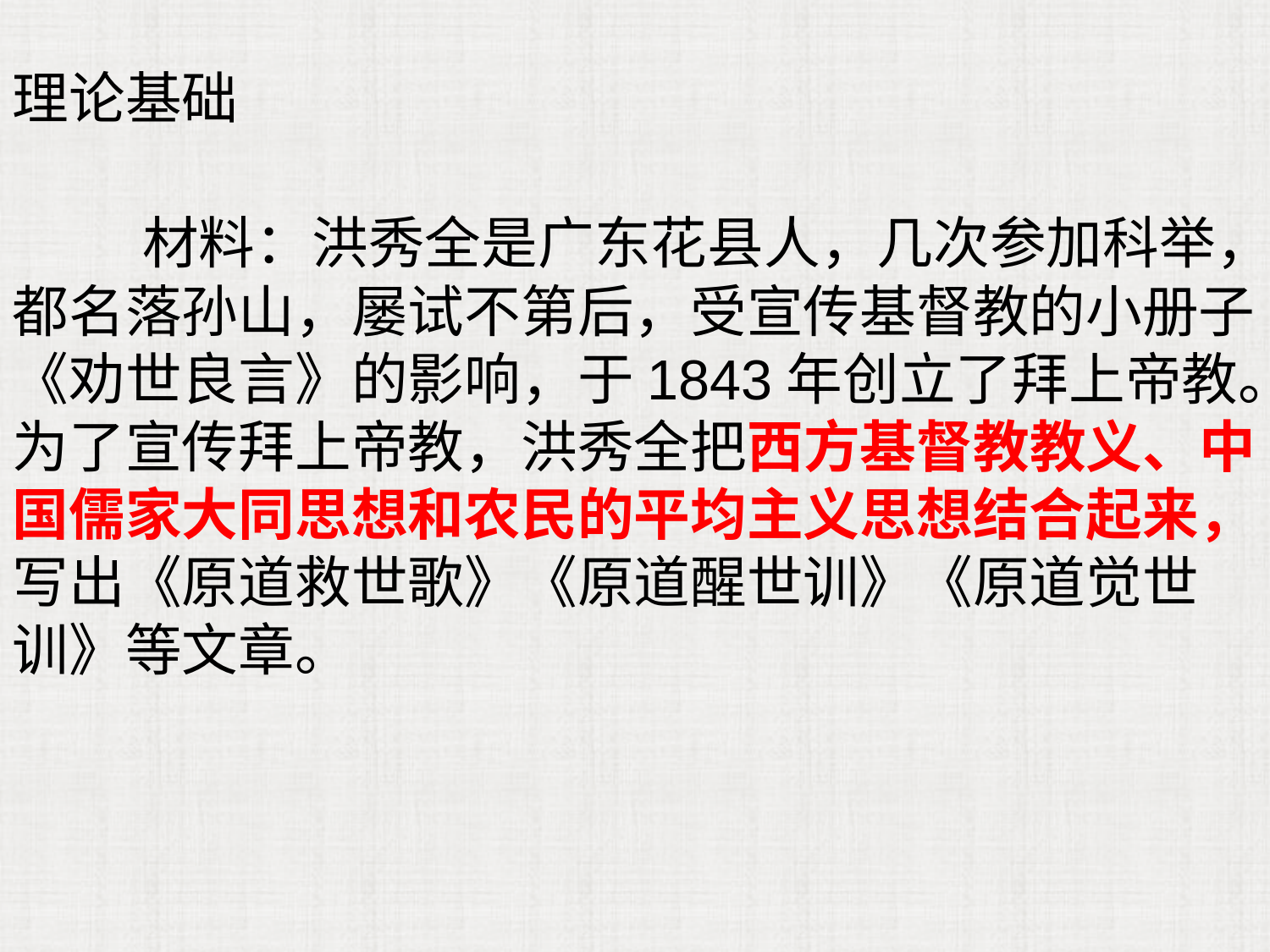

理论基础
        材料：洪秀全是广东花县人，几次参加科举，都名落孙山，屡试不第后，受宣传基督教的小册子《劝世良言》的影响，于1843年创立了拜上帝教。为了宣传拜上帝教，洪秀全把西方基督教教义、中国儒家大同思想和农民的平均主义思想结合起来，写出《原道救世歌》《原道醒世训》《原道觉世训》等文章。